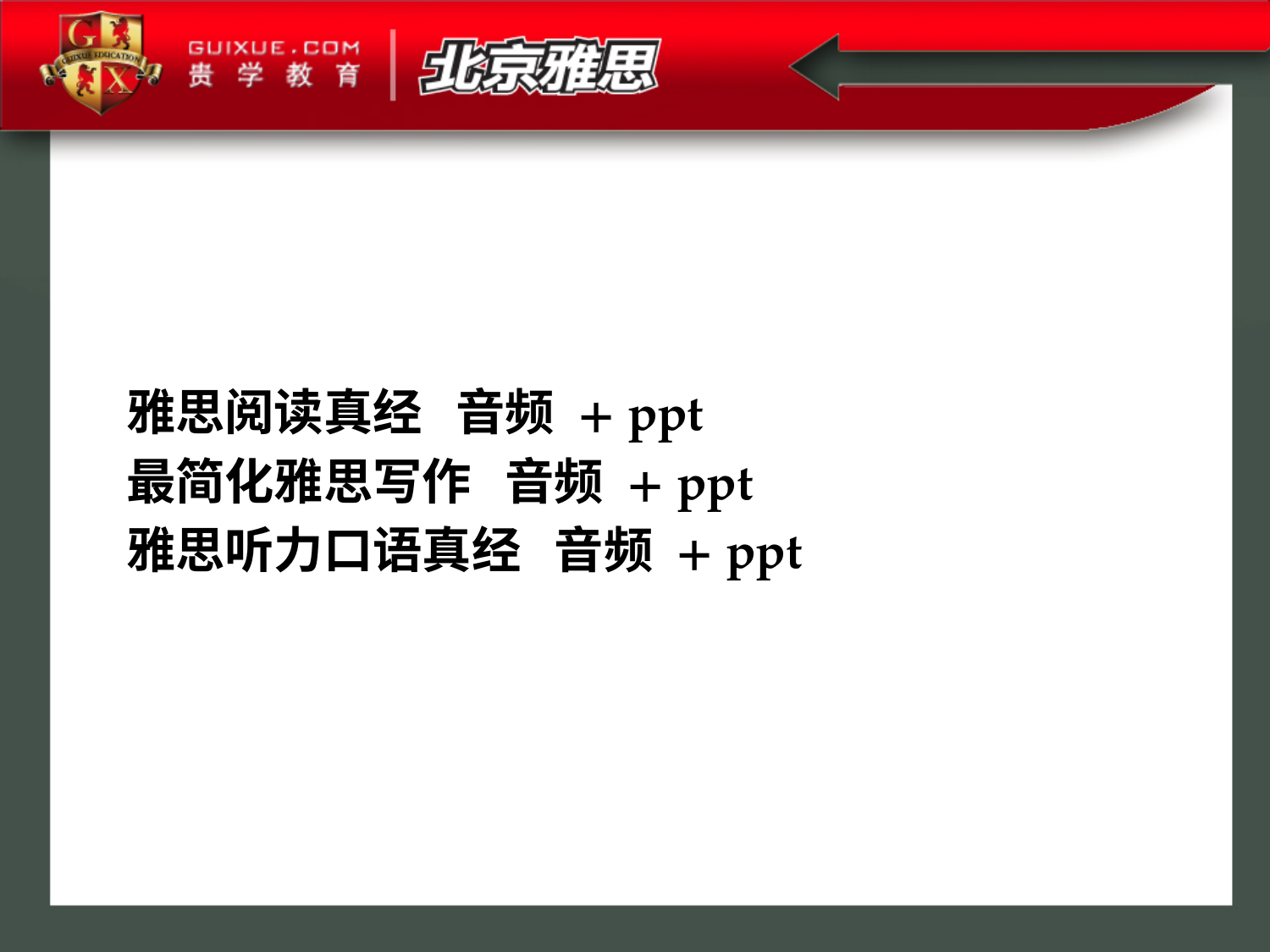

雅思阅读真经   音频 + ppt
最简化雅思写作   音频 + ppt
雅思听力口语真经   音频 + ppt